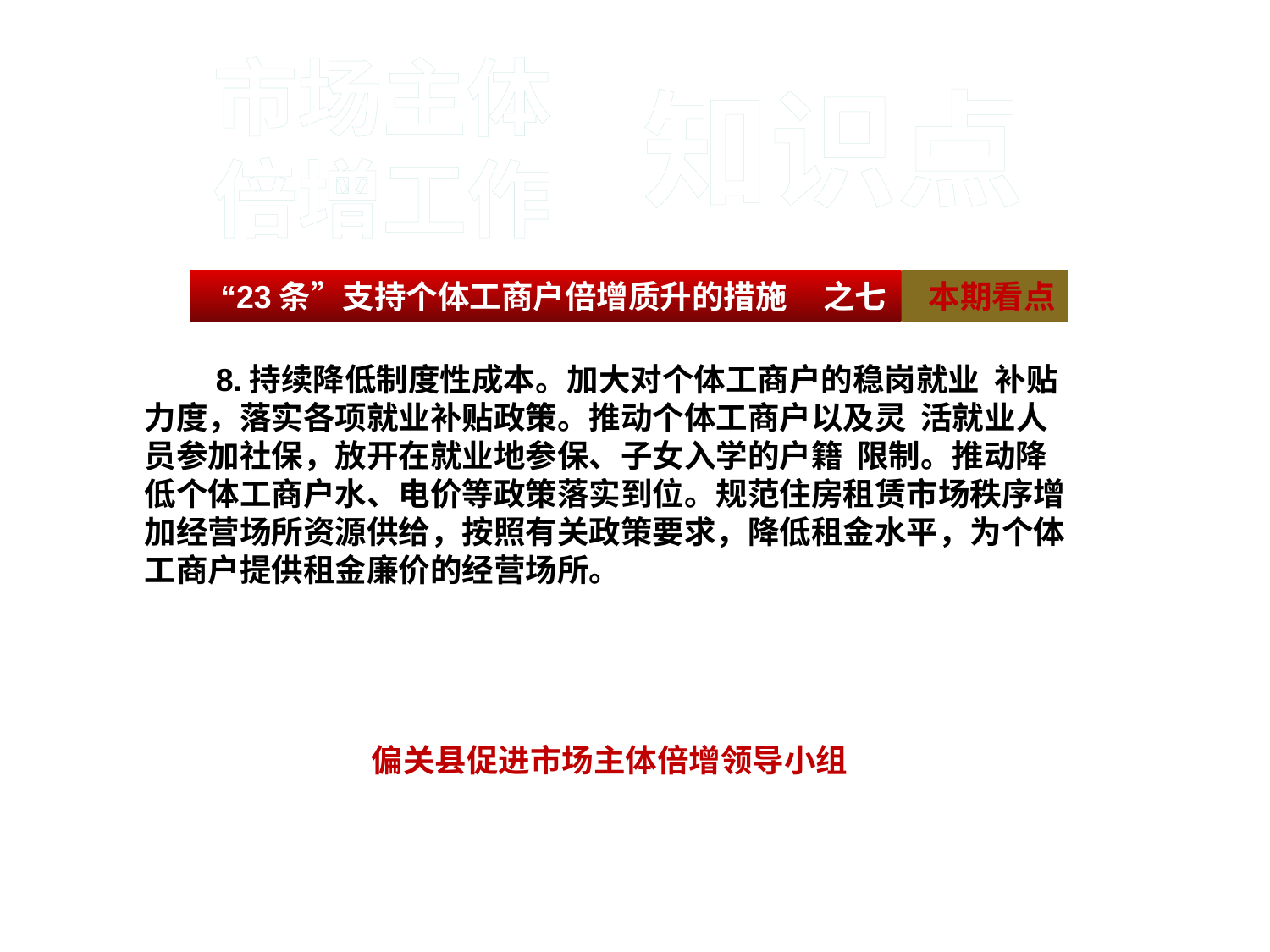

#

市场主体
倍增工作
知识点

        8.持续降低制度性成本。加大对个体工商户的稳岗就业  补贴力度，落实各项就业补贴政策。推动个体工商户以及灵  活就业人员参加社保，放开在就业地参保、子女入学的户籍  限制。推动降低个体工商户水、电价等政策落实到位。规范住房租赁市场秩序增加经营场所资源供给，按照有关政策要求，降低租金水平，为个体工商户提供租金廉价的经营场所。

偏关县促进市场主体倍增领导小组
  “23条”支持个体工商户倍增质升的措施     之七
 本期看点